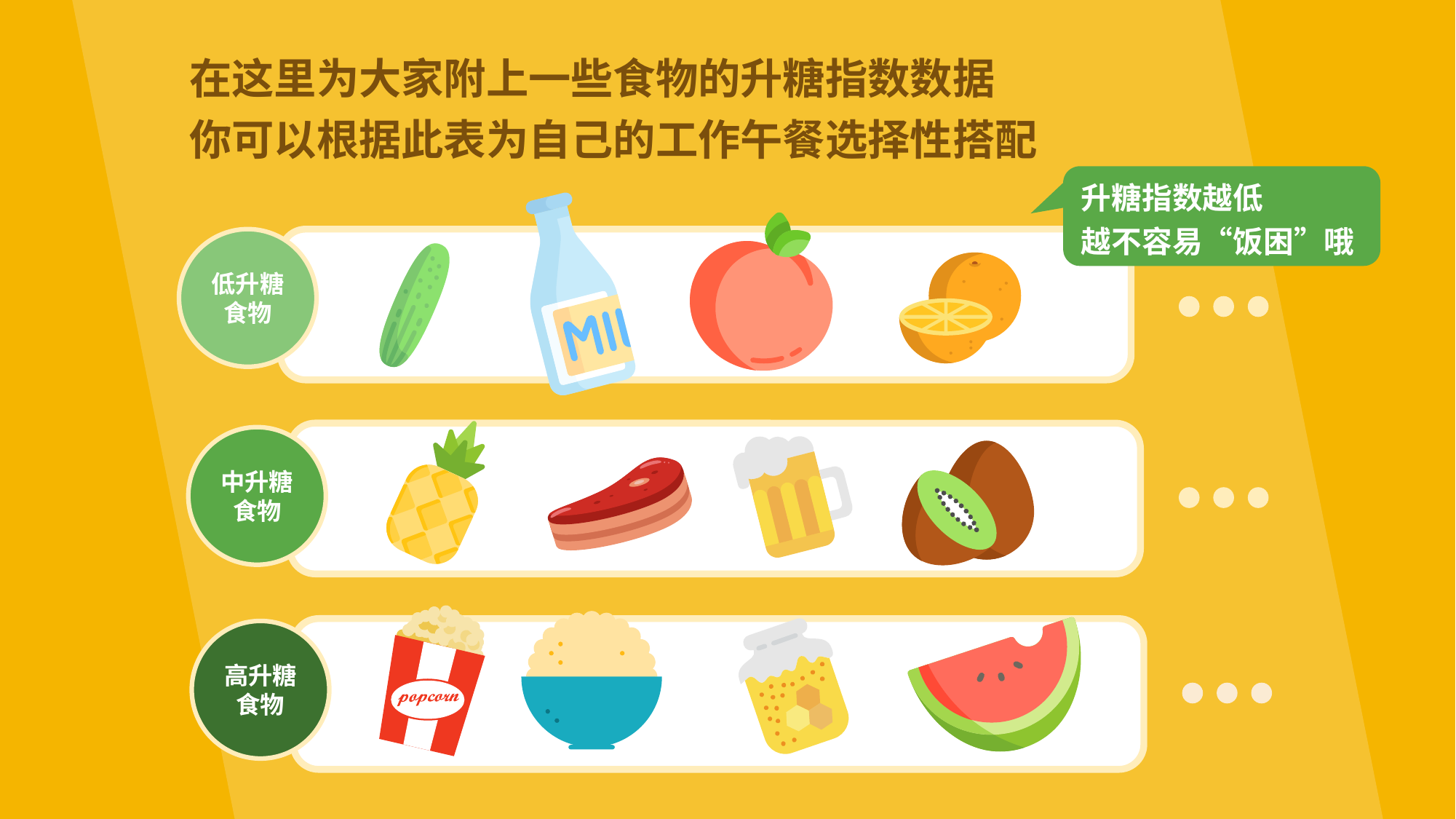

在这里为大家附上一些食物的升糖指数数据
你可以根据此表为自己的工作午餐选择性搭配

升糖指数越低
越不容易“饭困”哦

低升糖
食物

中升糖
食物

高升糖
食物